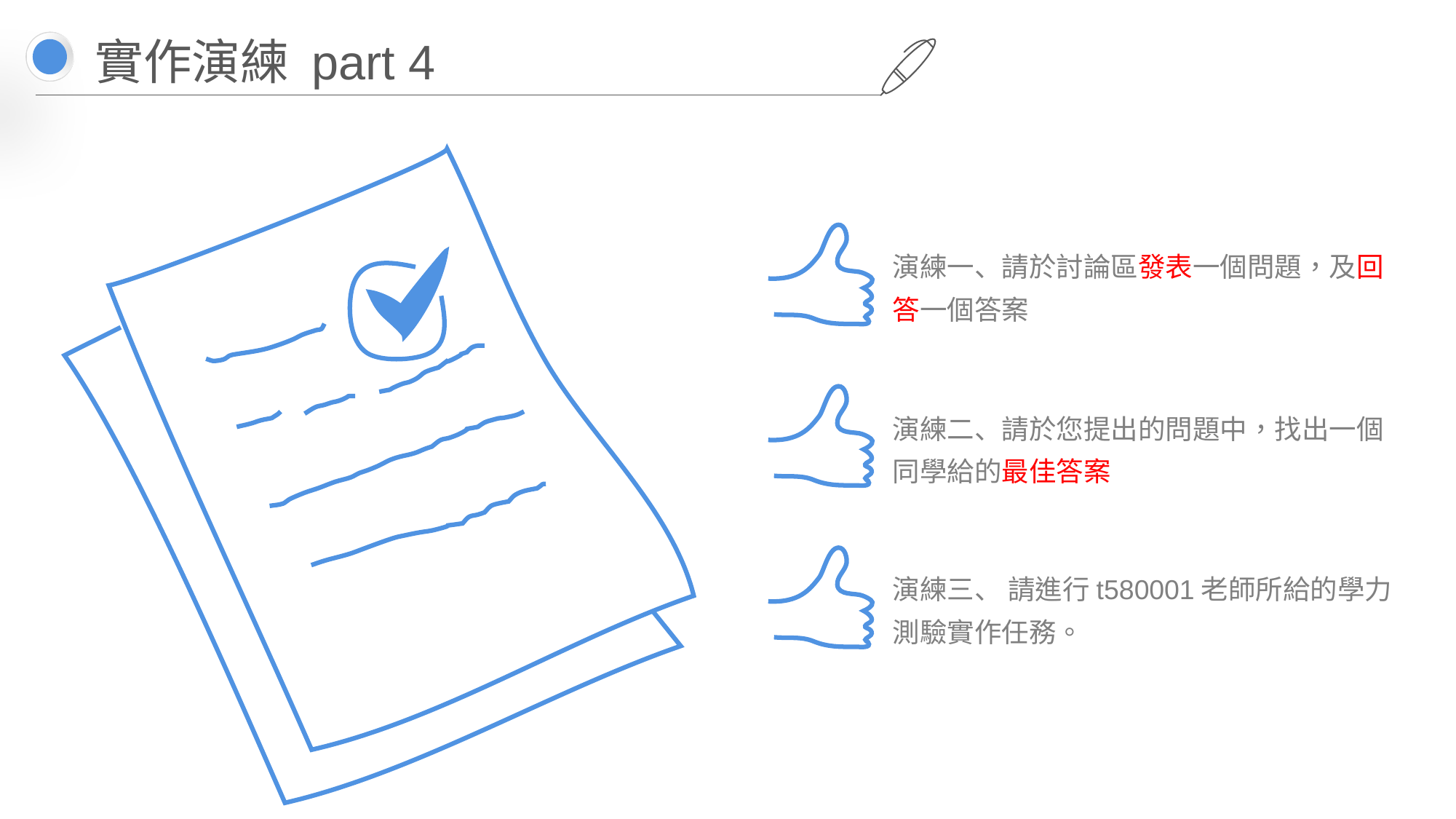

實作演練 part 4

演練一、請於討論區發表一個問題，及回答一個答案

演練二、請於您提出的問題中，找出一個同學給的最佳答案

演練三、 請進行t580001老師所給的學力測驗實作任務。